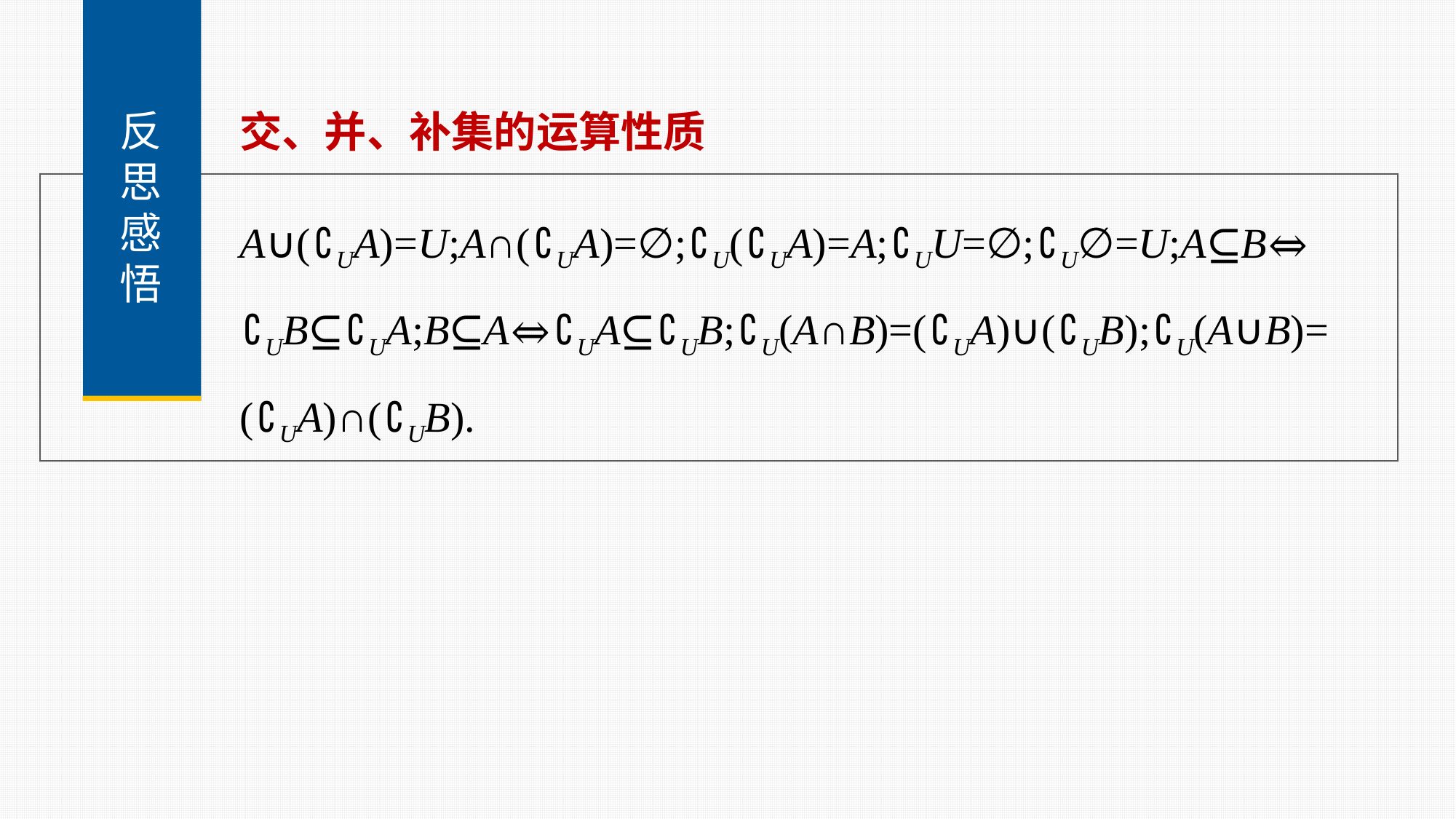

反
思
感
悟

交、并、补集的运算性质

A∪(∁UA)=U;A∩(∁UA)=∅;∁U(∁UA)=A;∁UU=∅;∁U∅=U;A⊆B⇔
∁UB⊆∁UA;B⊆A⇔∁UA⊆∁UB;∁U(A∩B)=(∁UA)∪(∁UB);∁U(A∪B)=
(∁UA)∩(∁UB).